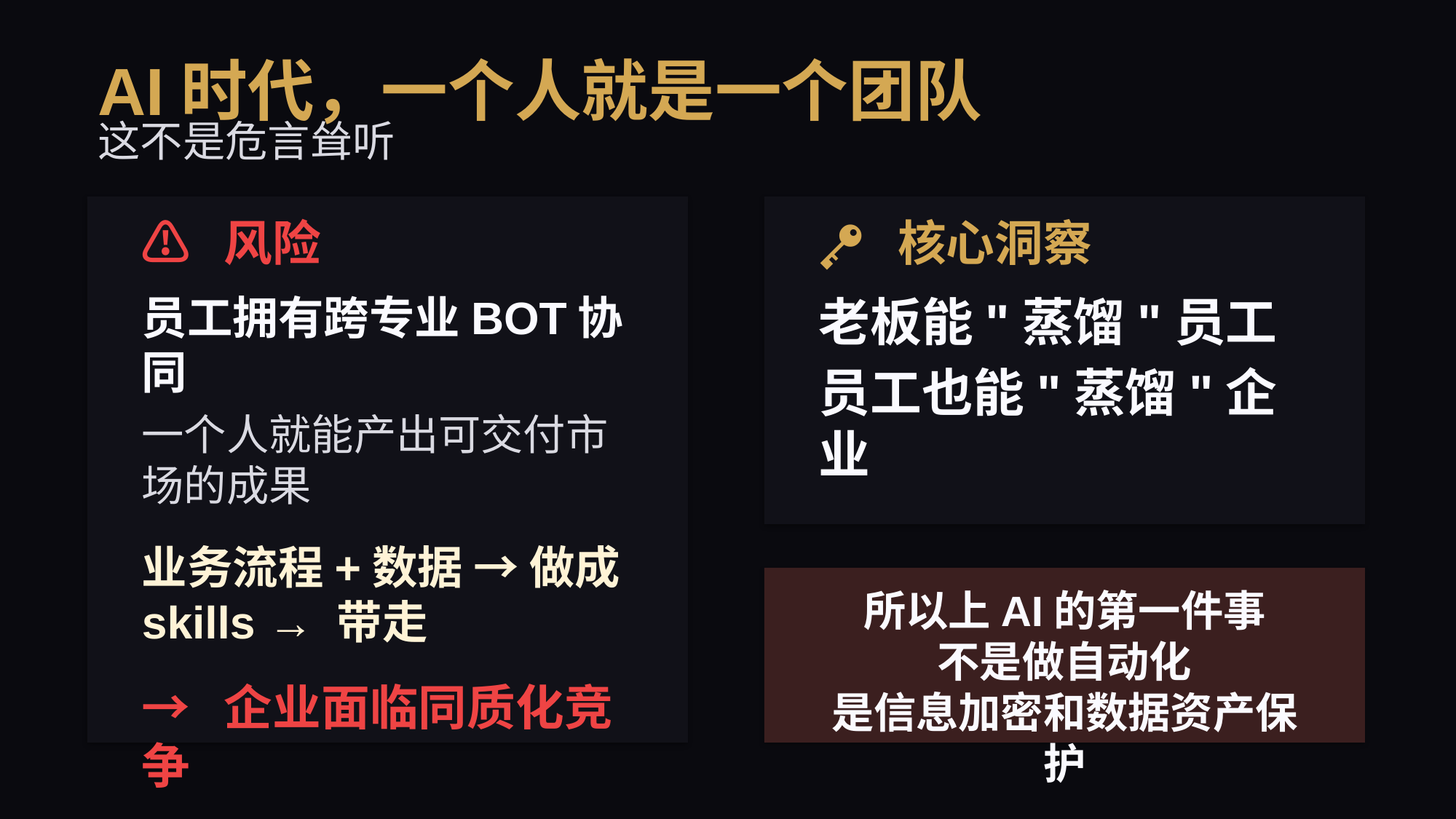

AI时代，一个人就是一个团队
这不是危言耸听

⚠️  风险
🔑  核心洞察
员工拥有跨专业BOT协同
一个人就能产出可交付市场的成果

业务流程+数据 → 做成skills → 带走

→  企业面临同质化竞争
老板能"蒸馏"员工
员工也能"蒸馏"企业

所以上AI的第一件事
不是做自动化
是信息加密和数据资产保护